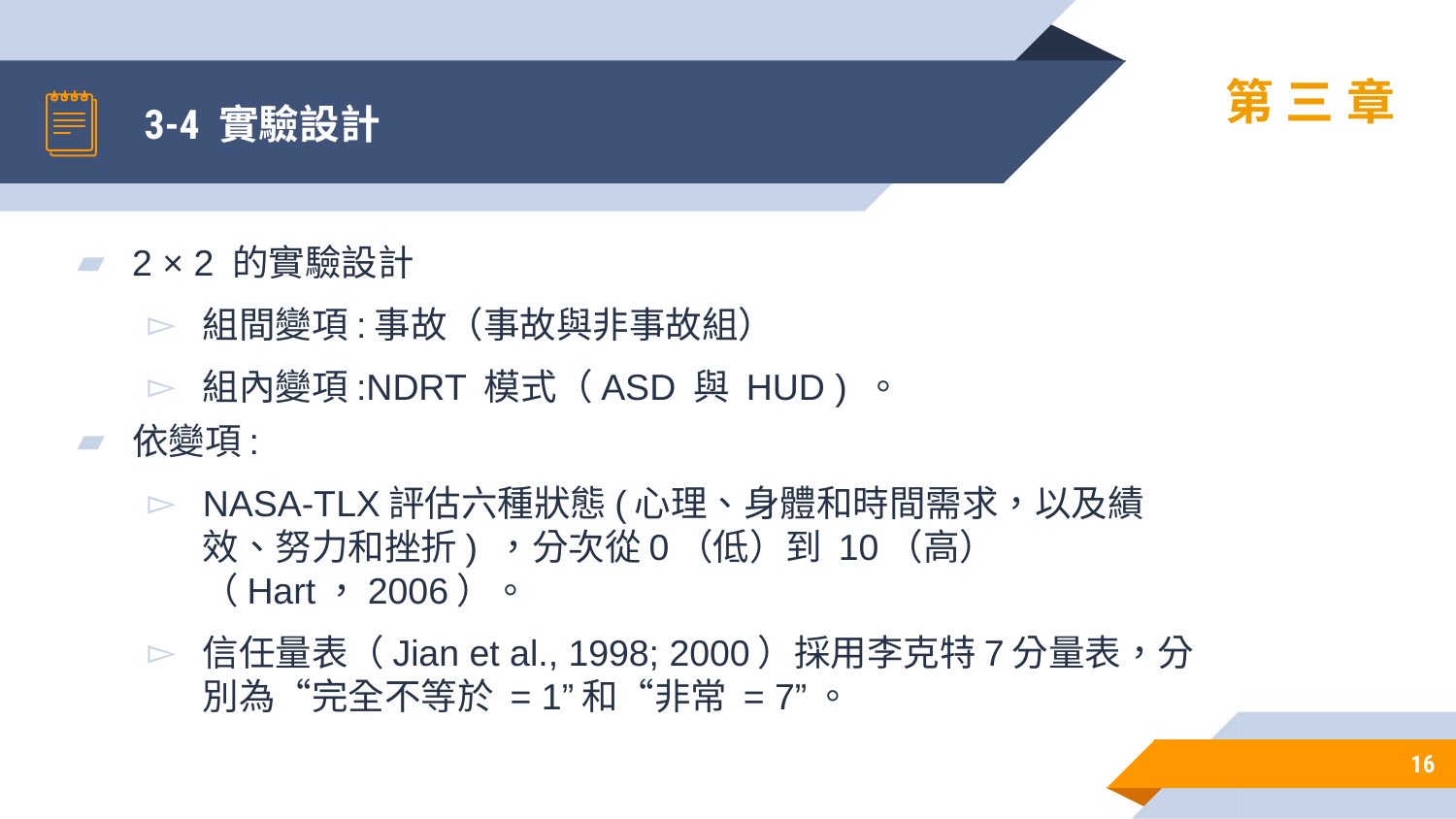

# 3-4 實驗設計
第三章

2 × 2 的實驗設計
組間變項:事故（事故與非事故組）
組內變項:NDRT 模式（ASD 與 HUD ) 。
依變項:
NASA-TLX評估六種狀態(心理、身體和時間需求，以及績效、努力和挫折) ，分次從0（低）到 10（高） （Hart，2006）。
信任量表（Jian et al., 1998; 2000）採用李克特7分量表，分別為“完全不等於 = 1”和“非常 = 7”。
16